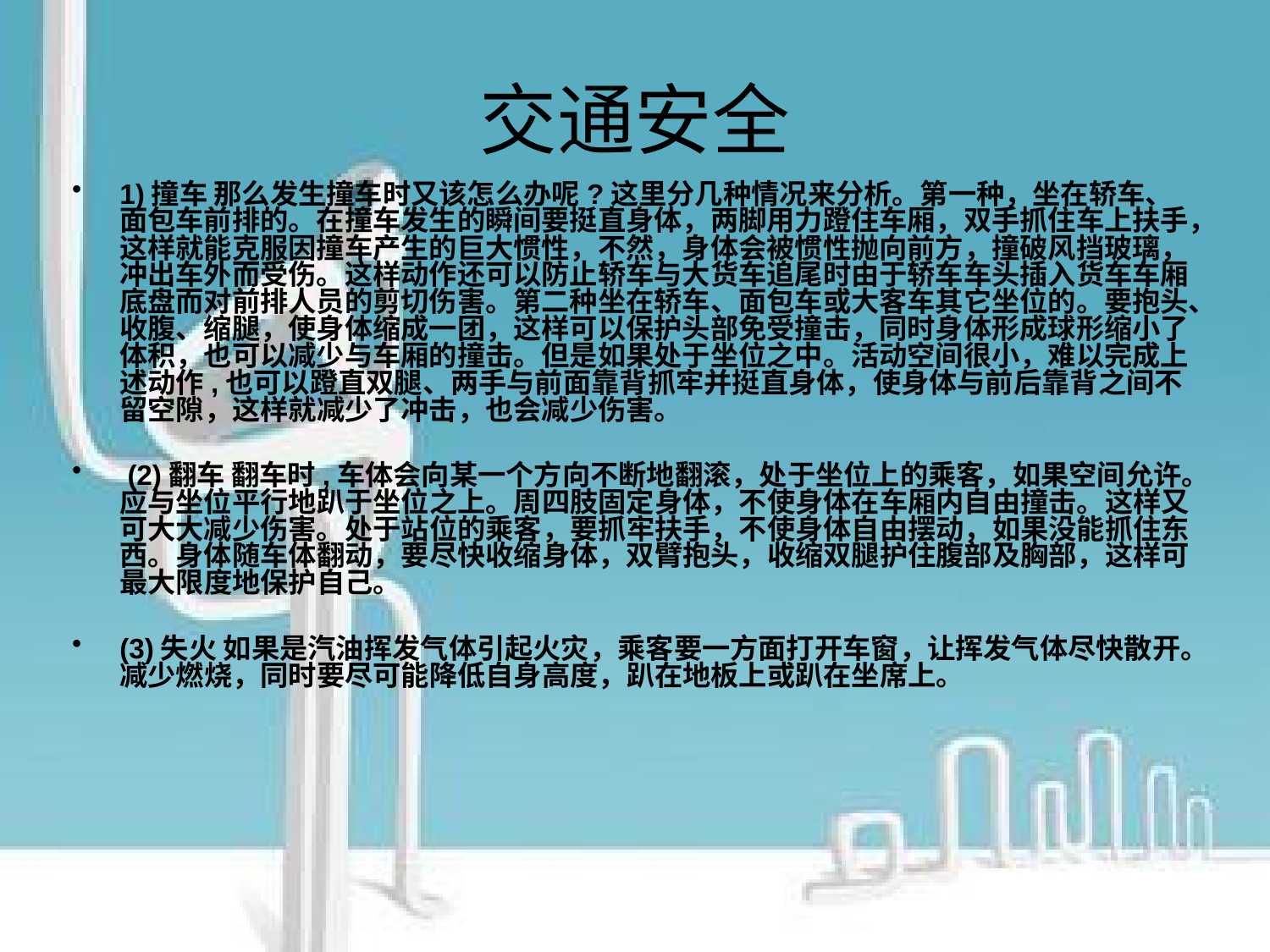

# 交通安全
1)撞车 那么发生撞车时又该怎么办呢?这里分几种情况来分析。第一种，坐在轿车、面包车前排的。在撞车发生的瞬间要挺直身体，两脚用力蹬住车厢，双手抓住车上扶手，这样就能克服因撞车产生的巨大惯性，不然，身体会被惯性抛向前方，撞破风挡玻璃，冲出车外而受伤。这样动作还可以防止轿车与大货车追尾时由于轿车车头插入货车车厢底盘而对前排人员的剪切伤害。第二种坐在轿车、面包车或大客车其它坐位的。要抱头、收腹、缩腿，使身体缩成一团，这样可以保护头部免受撞击，同时身体形成球形缩小了体积，也可以减少与车厢的撞击。但是如果处于坐位之中。活动空间很小，难以完成上述动作,也可以蹬直双腿、两手与前面靠背抓牢并挺直身体，使身体与前后靠背之间不留空隙，这样就减少了冲击，也会减少伤害。

 (2)翻车 翻车时,车体会向某一个方向不断地翻滚，处于坐位上的乘客，如果空间允许。应与坐位平行地趴于坐位之上。周四肢固定身体，不使身体在车厢内自由撞击。这样又可大大减少伤害。处于站位的乘客，要抓牢扶手，不使身体自由摆动，如果没能抓住东西。身体随车体翻动，要尽快收缩身体，双臂抱头，收缩双腿护住腹部及胸部，这样可最大限度地保护自己。

(3)失火 如果是汽油挥发气体引起火灾，乘客要一方面打开车窗，让挥发气体尽快散开。减少燃烧，同时要尽可能降低自身高度，趴在地板上或趴在坐席上。